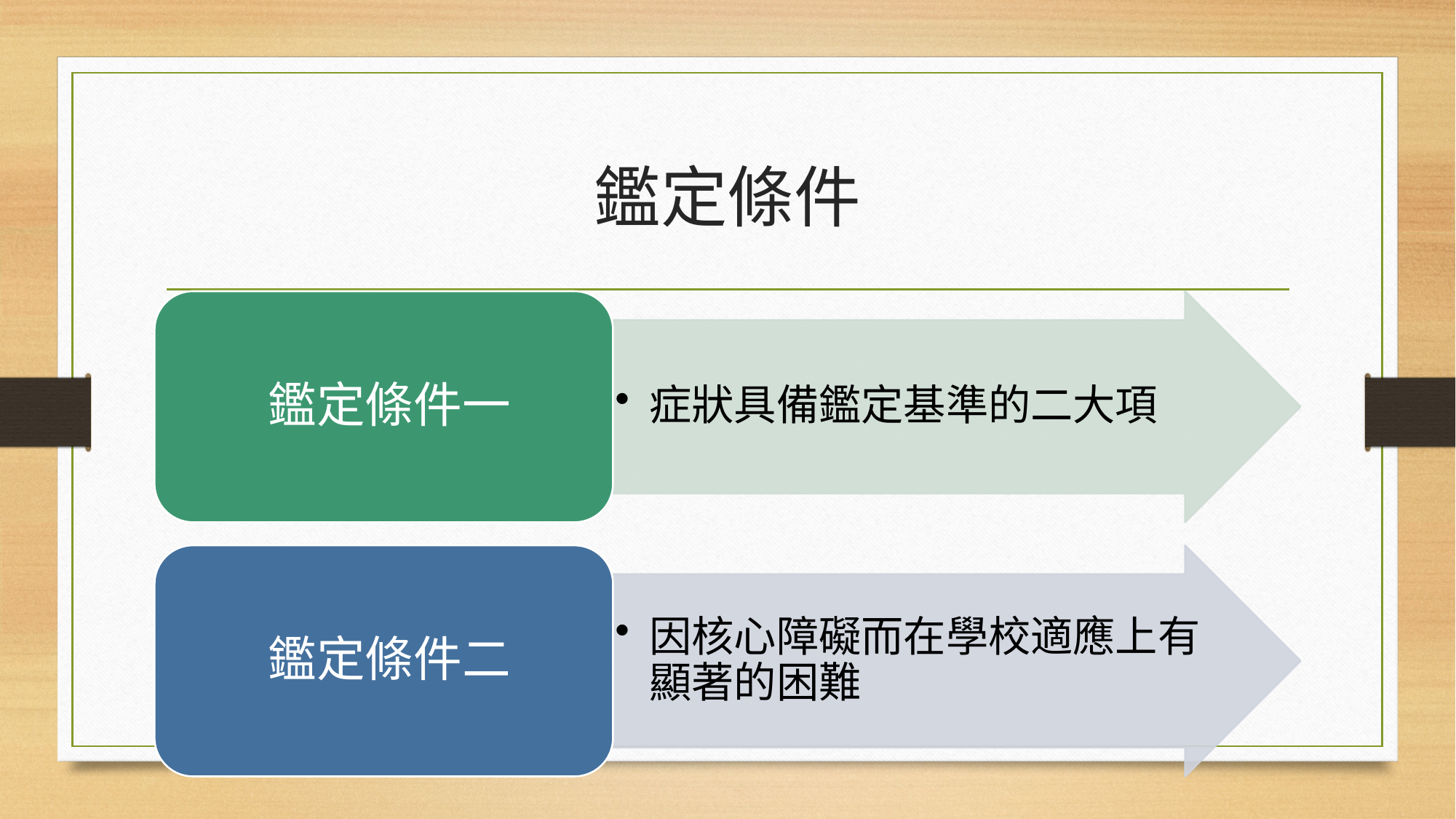

# 鑑定條件
症狀具備鑑定基準的二大項
鑑定條件一
因核心障礙而在學校適應上有顯著的困難
鑑定條件二